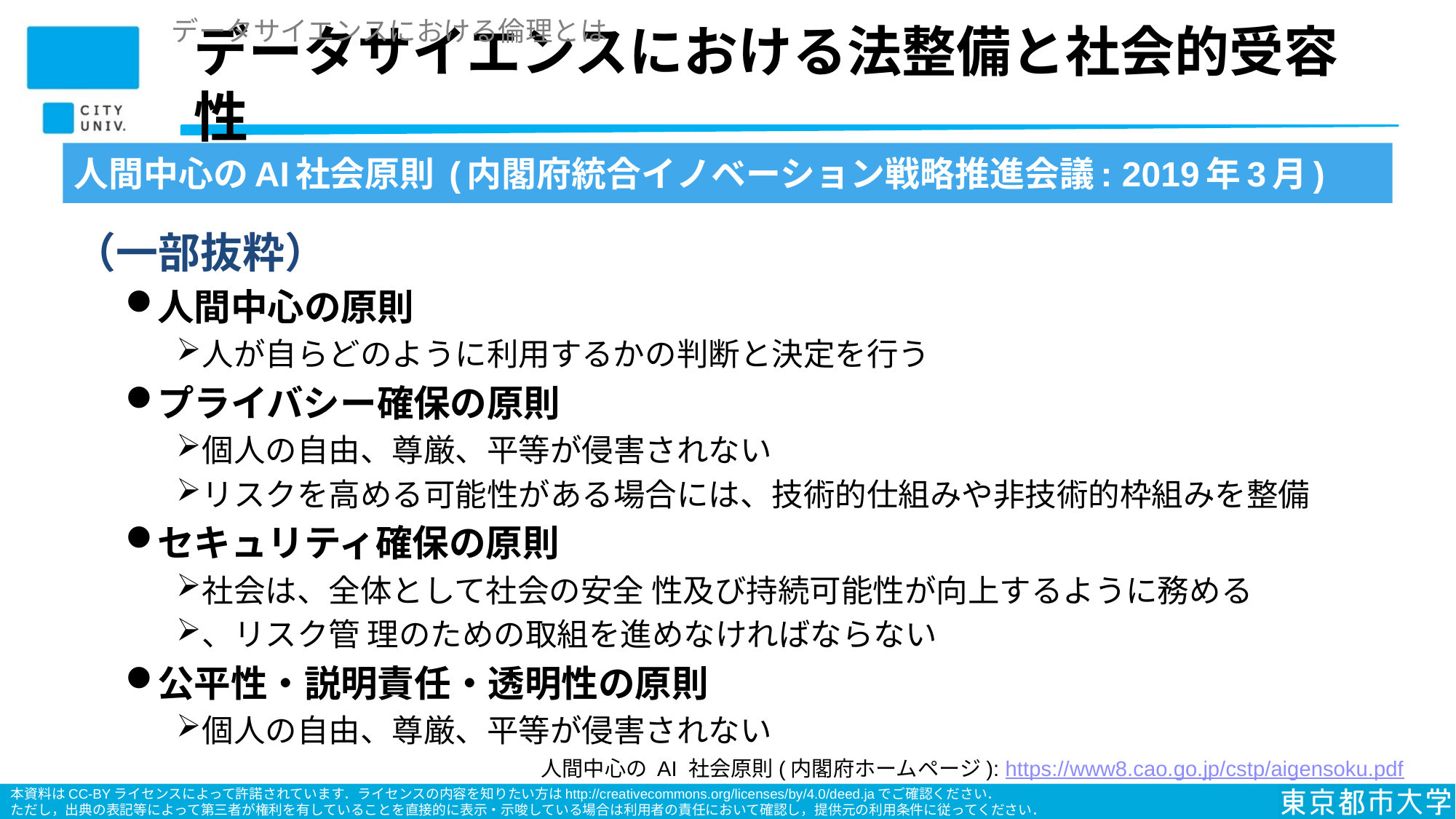

データサイエンスにおける倫理とは
# データサイエンスにおける法整備と社会的受容性
⼈間中⼼のAI社会原則 (内閣府統合イノベーション戦略推進会議: 2019年3⽉)
（一部抜粋）
⼈間中⼼の原則
人が自らどのように利用するかの判断と決定を行う
プライバシー確保の原則
個人の自由、尊厳、平等が侵害されない
リスクを高める可能性がある場合には、技術的仕組みや非技術的枠組みを整備
セキュリティ確保の原則
社会は、全体として社会の安全 性及び持続可能性が向上するように務める
、リスク管 理のための取組を進めなければならない
公平性・説明責任・透明性の原則
個人の自由、尊厳、平等が侵害されない
人間中心の AI 社会原則(内閣府ホームページ): https://www8.cao.go.jp/cstp/aigensoku.pdf